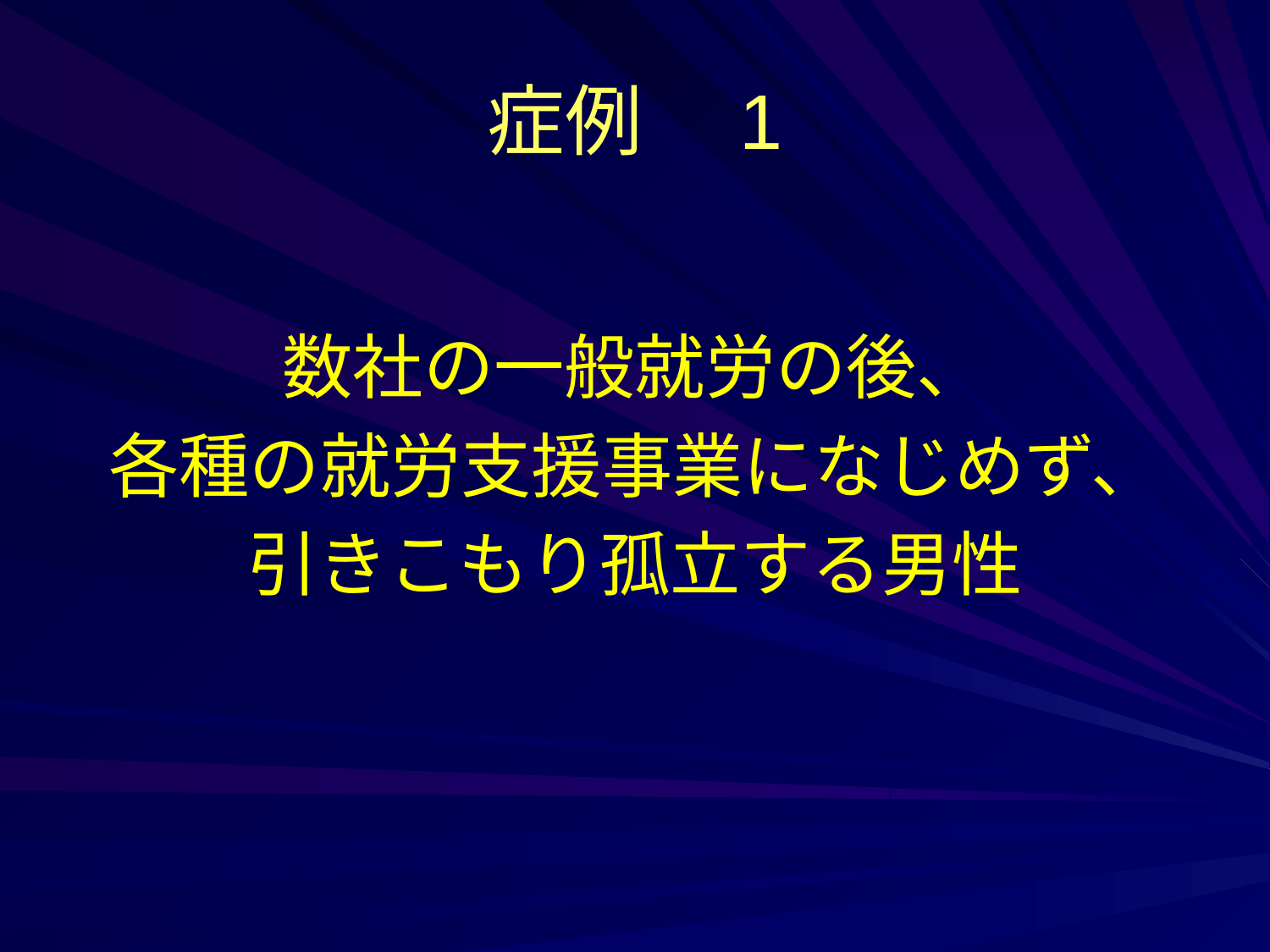

# 症例　1
数社の一般就労の後、
各種の就労支援事業になじめず、
引きこもり孤立する男性